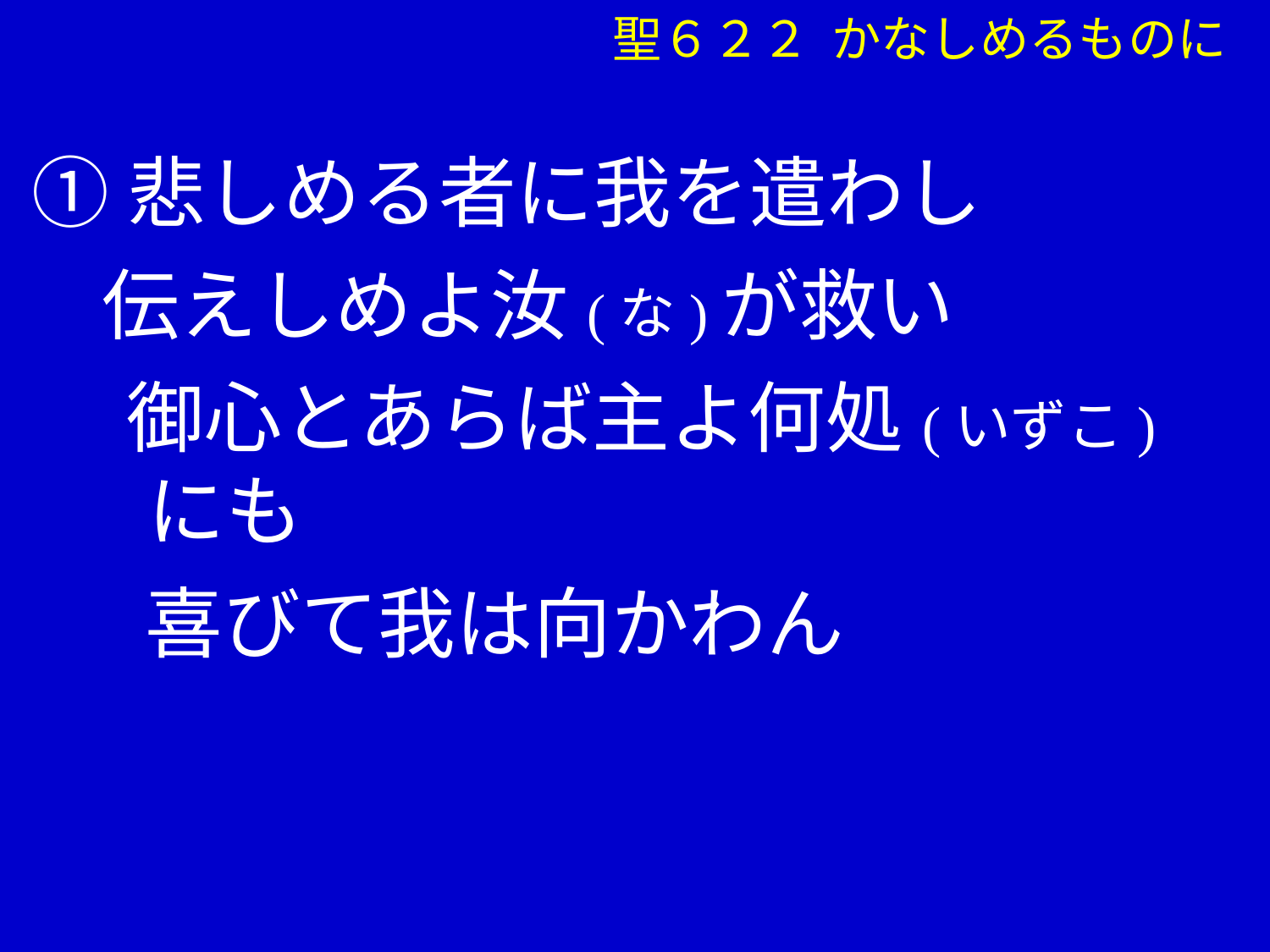

聖６２２  かなしめるものに
①悲しめる者に我を遣わし
   伝えしめよ汝(な)が救い
　 御心とあらば主よ何処(いずこ)にも
 　喜びて我は向かわん